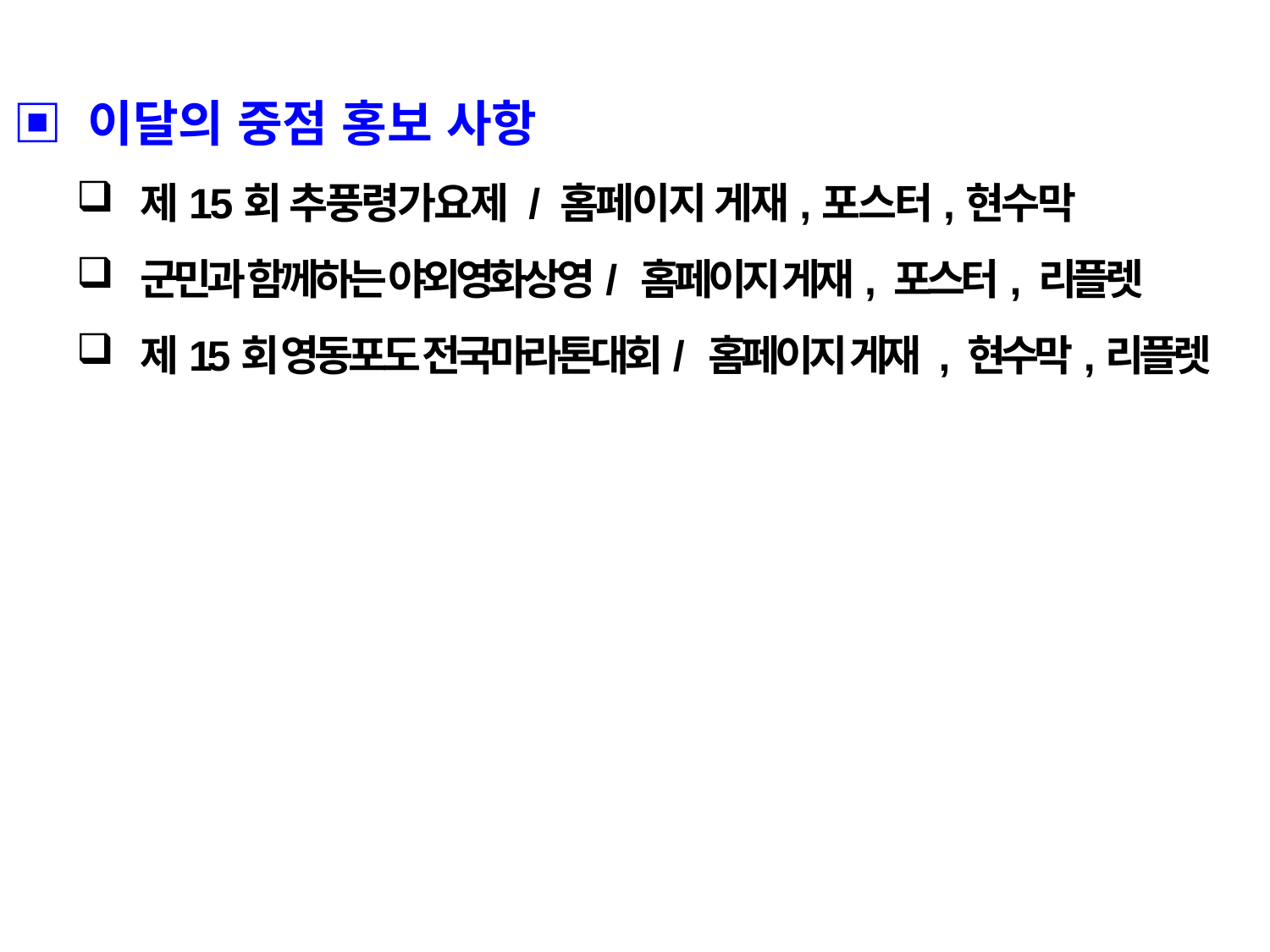

▣ 이달의 중점 홍보 사항
제15회 추풍령가요제 / 홈페이지 게재,포스터,현수막
군민과 함께하는 야외영화상영/  홈페이지 게재, 포스터, 리플렛
제15회 영동포도 전국마라톤대회/  홈페이지 게재 , 현수막,리플렛